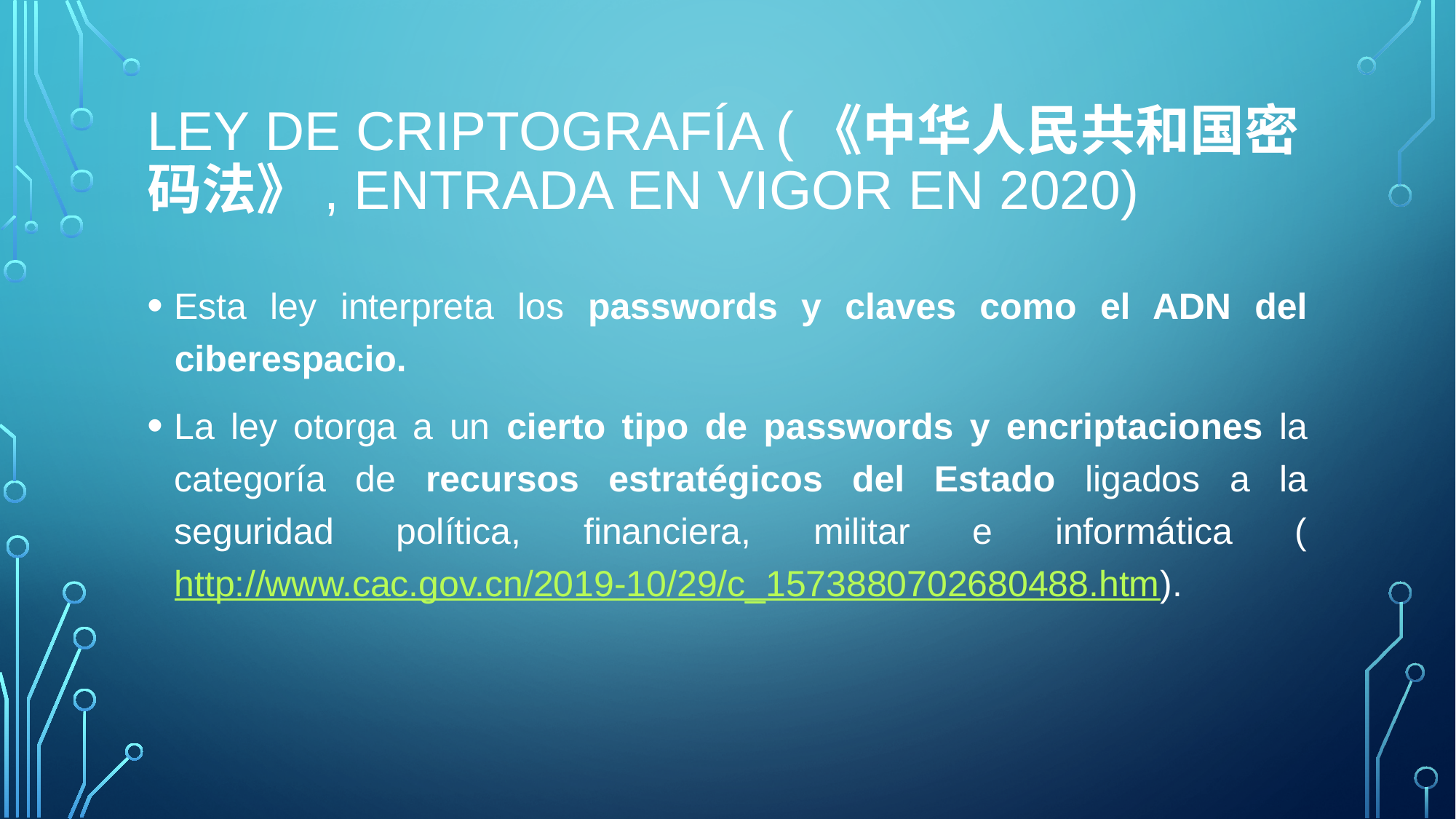

# Ley de criptografía (《中华人民共和国密码法》, Entrada en vigor en 2020)
Esta ley interpreta los passwords y claves como el ADN del ciberespacio.
La ley otorga a un cierto tipo de passwords y encriptaciones la categoría de recursos estratégicos del Estado ligados a la seguridad política, financiera, militar e informática (http://www.cac.gov.cn/2019-10/29/c_1573880702680488.htm).